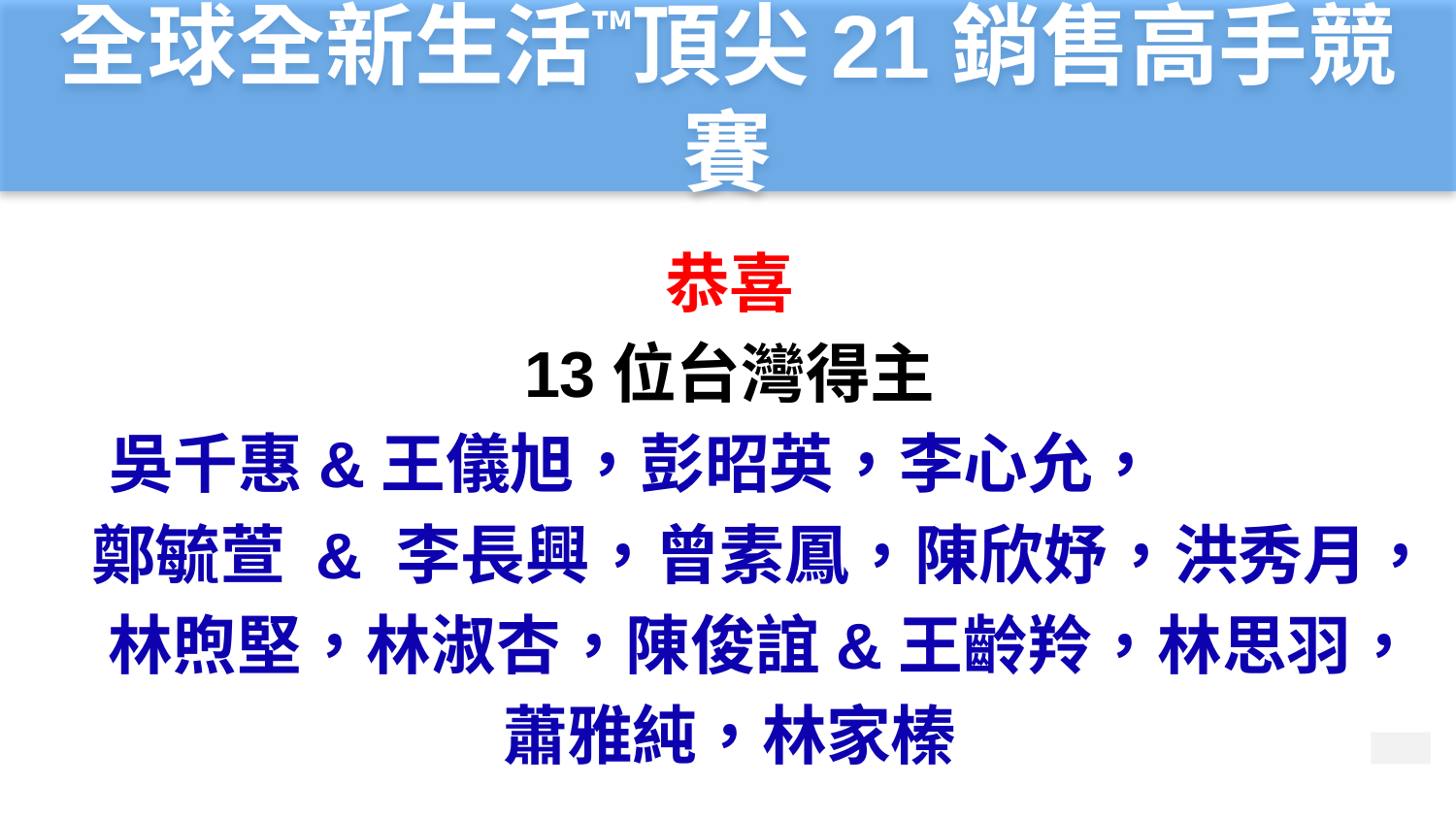

全球全新生活™頂尖21銷售高手競賽
恭喜
13位台灣得主
吳千惠&王儀旭，彭昭英，李心允，
鄭毓萱 & 李長興，曾素鳳，陳欣妤，洪秀月，
林煦堅，林淑杏，陳俊誼&王齡羚，林思羽，
蕭雅純，林家榛